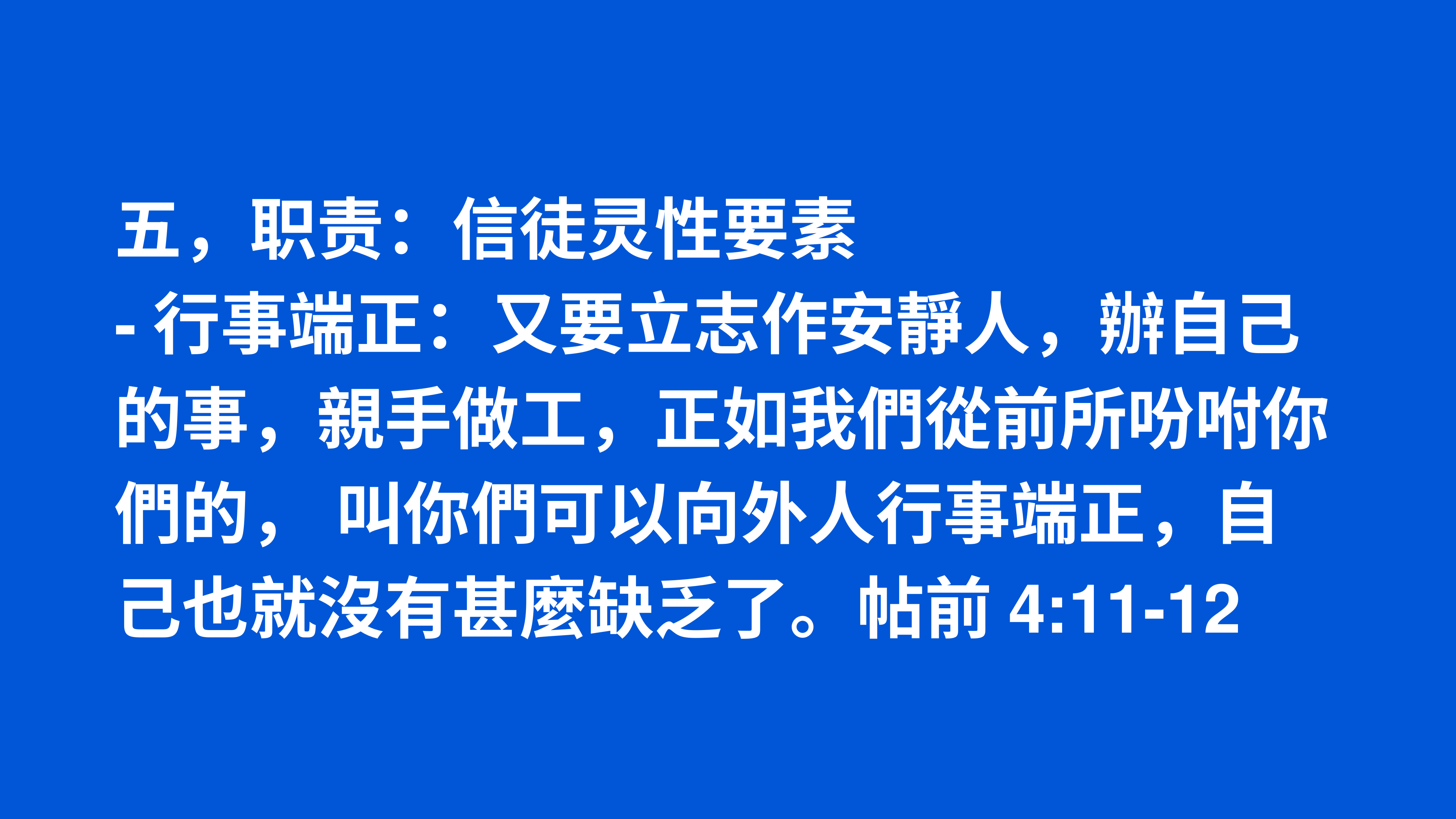

五，职责：信徒灵性要素
-行事端正：又要立志作安靜人，辦自己的事，親手做工，正如我們從前所吩咐你們的， 叫你們可以向外人行事端正，自己也就沒有甚麼缺乏了。帖前4:11-12